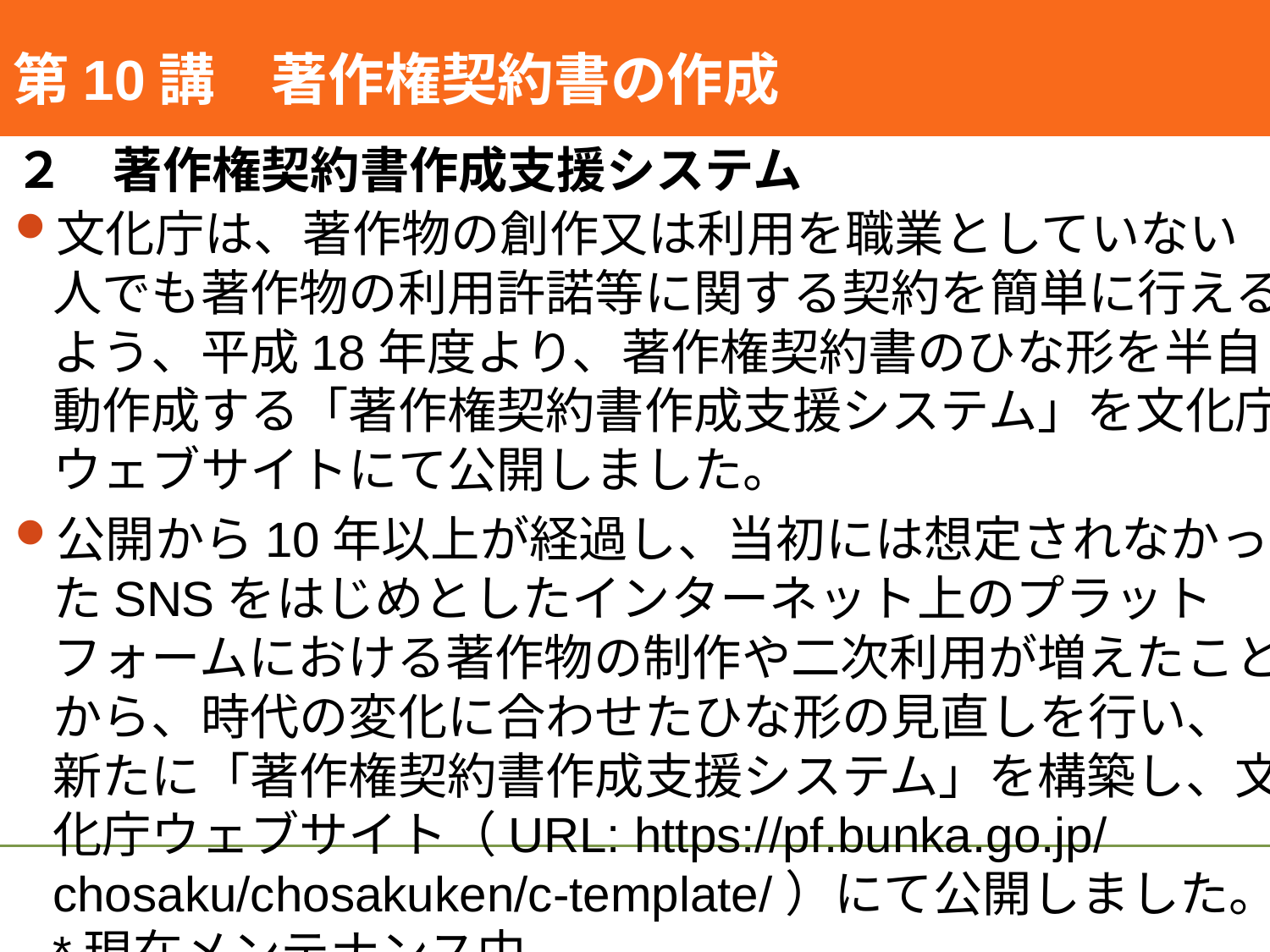

#
第10講　著作権契約書の作成
２　著作権契約書作成支援システム
文化庁は、著作物の創作又は利用を職業としていない人でも著作物の利用許諾等に関する契約を簡単に行えるよう、平成18年度より、著作権契約書のひな形を半自動作成する「著作権契約書作成支援システム」を文化庁ウェブサイトにて公開しました。
公開から10年以上が経過し、当初には想定されなかったSNSをはじめとしたインターネット上のプラットフォームにおける著作物の制作や二次利用が増えたことから、時代の変化に合わせたひな形の見直しを行い、新たに「著作権契約書作成支援システム」を構築し、文化庁ウェブサイト（URL: https://pf.bunka.go.jp/chosaku/chosakuken/c-template/）にて公開しました。*現在メンテナンス中